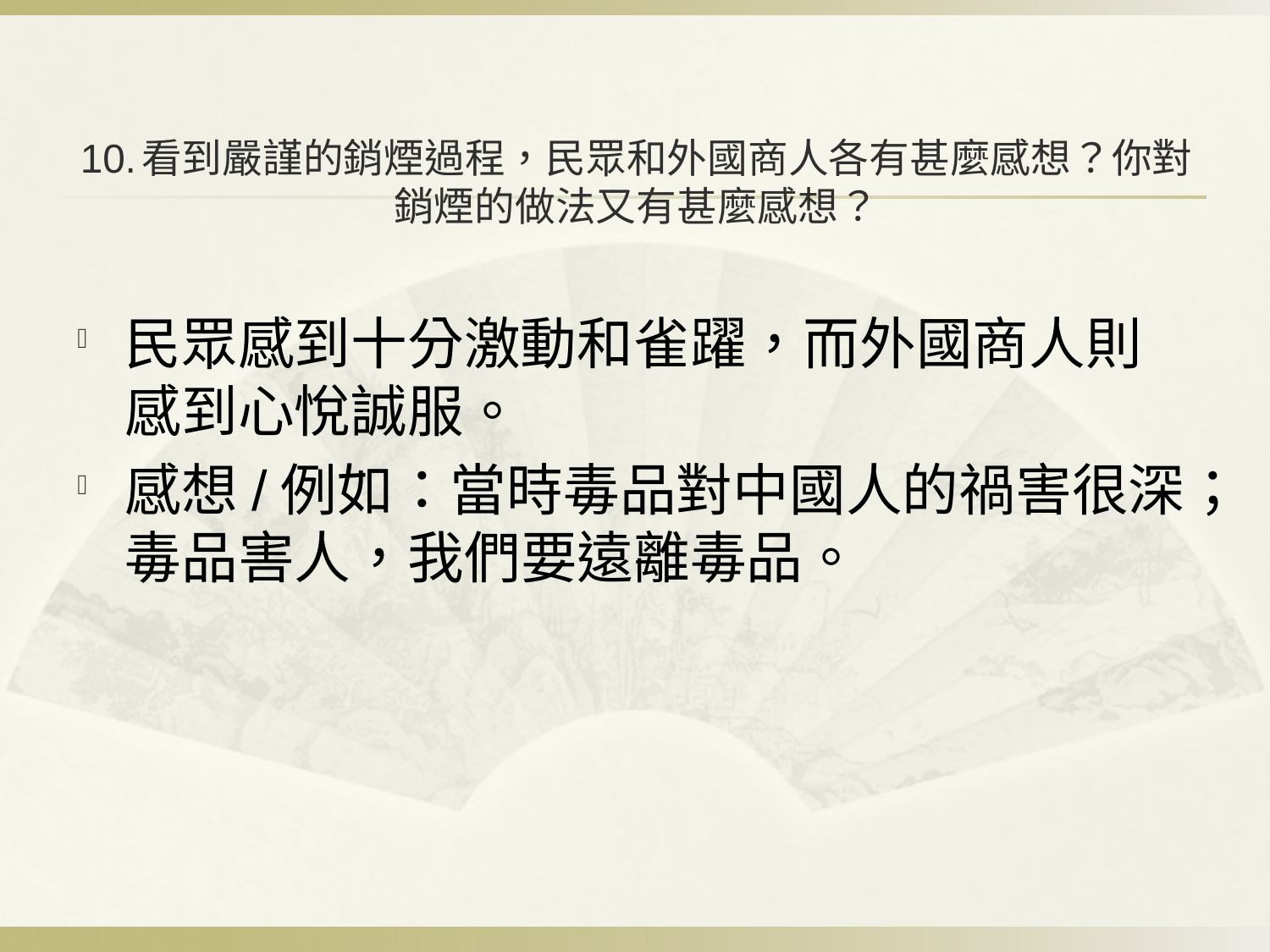

# 10.看到嚴謹的銷煙過程，民眾和外國商人各有甚麼感想？你對銷煙的做法又有甚麼感想？
民眾感到十分激動和雀躍，而外國商人則感到心悅誠服。
感想/例如：當時毒品對中國人的禍害很深；毒品害人，我們要遠離毒品。